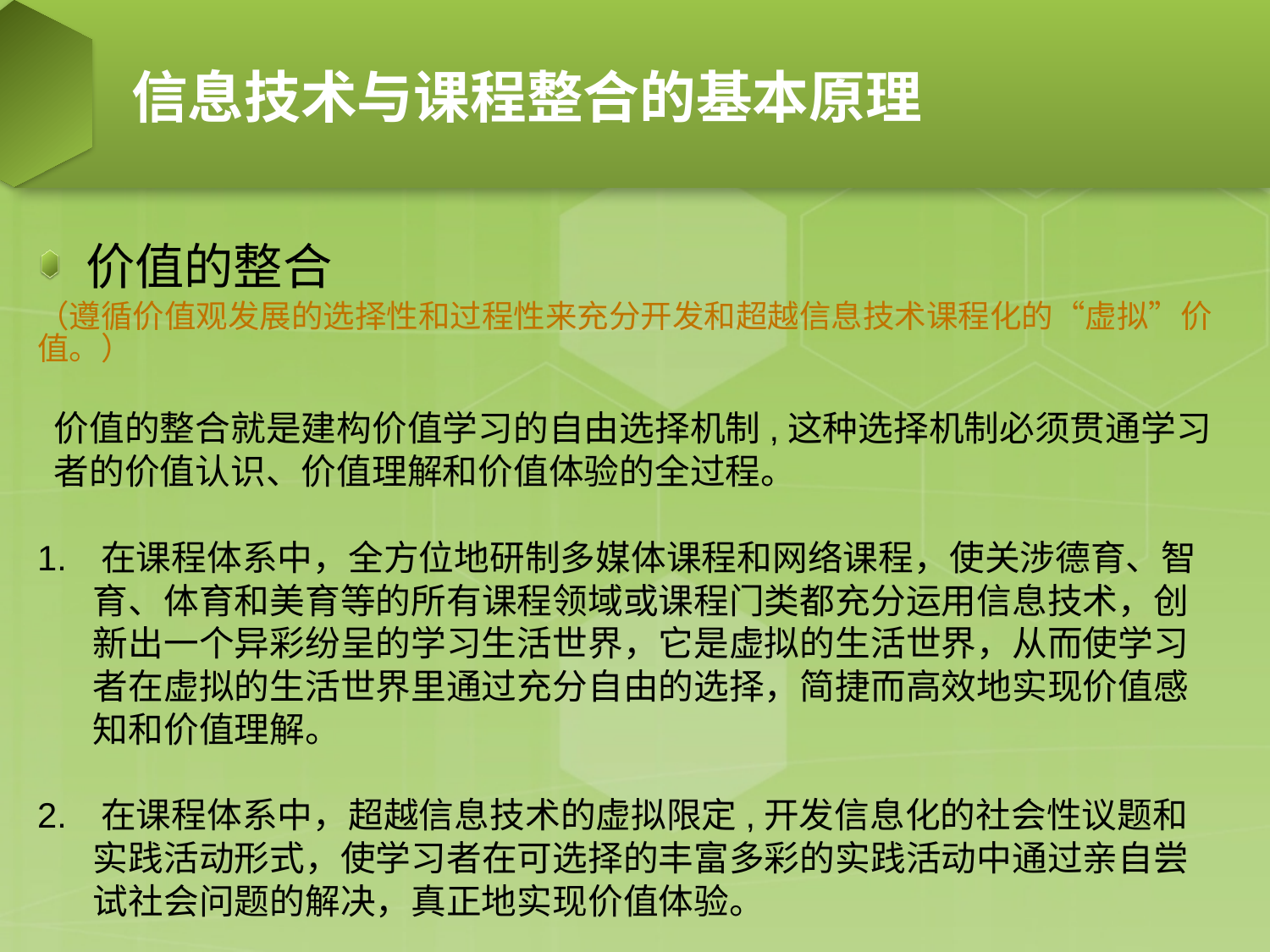

# 信息技术与课程整合的基本原理
价值的整合
（遵循价值观发展的选择性和过程性来充分开发和超越信息技术课程化的“虚拟”价值。）

 价值的整合就是建构价值学习的自由选择机制,这种选择机制必须贯通学习
 者的价值认识、价值理解和价值体验的全过程。

在课程体系中，全方位地研制多媒体课程和网络课程，使关涉德育、智
      育、体育和美育等的所有课程领域或课程门类都充分运用信息技术，创
      新出一个异彩纷呈的学习生活世界，它是虚拟的生活世界，从而使学习
      者在虚拟的生活世界里通过充分自由的选择，简捷而高效地实现价值感
      知和价值理解。

在课程体系中，超越信息技术的虚拟限定,开发信息化的社会性议题和
      实践活动形式，使学习者在可选择的丰富多彩的实践活动中通过亲自尝
      试社会问题的解决，真正地实现价值体验。